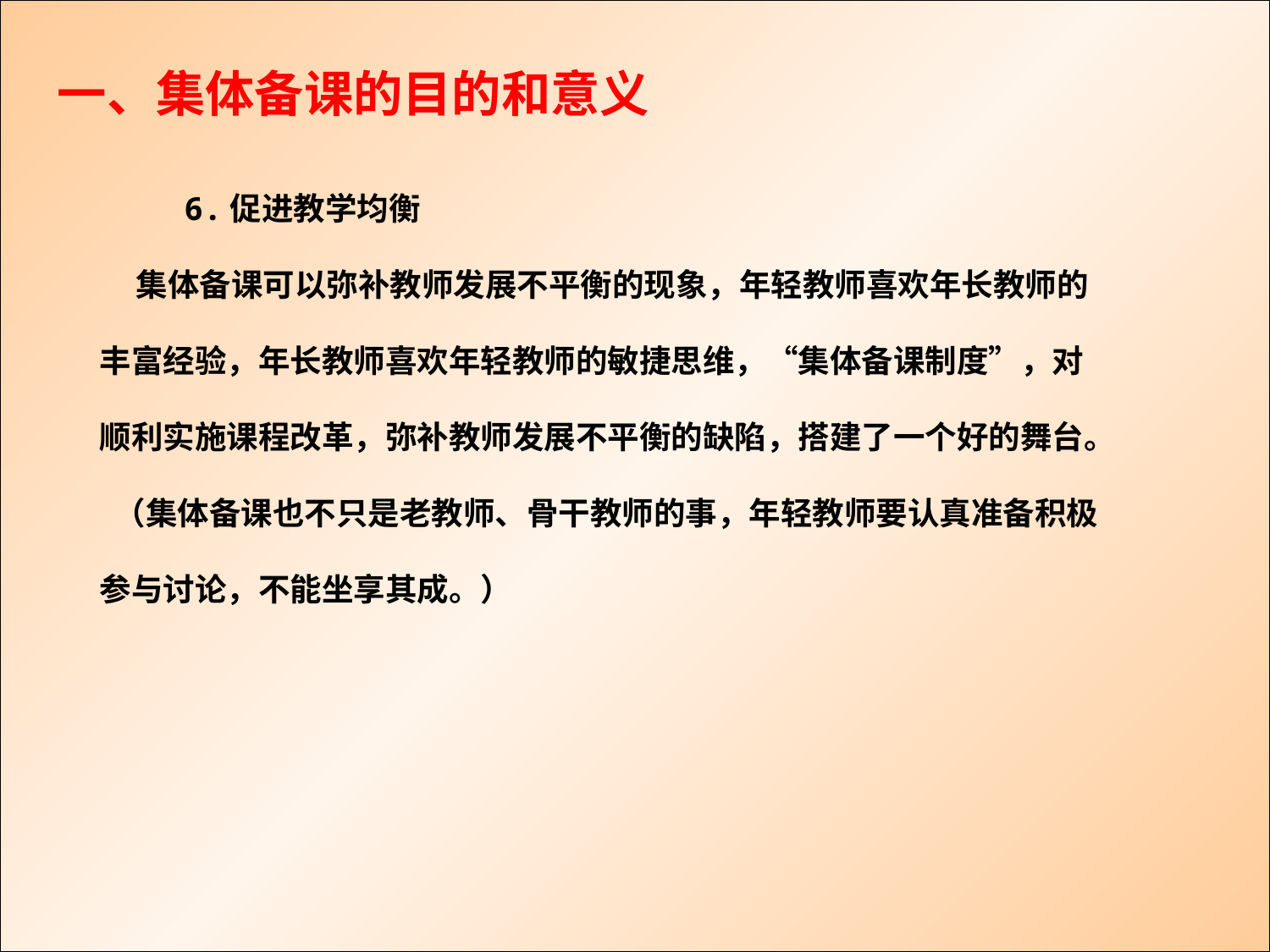

一、集体备课的目的和意义
    6.促进教学均衡
    集体备课可以弥补教师发展不平衡的现象，年轻教师喜欢年长教师的丰富经验，年长教师喜欢年轻教师的敏捷思维，“集体备课制度”，对顺利实施课程改革，弥补教师发展不平衡的缺陷，搭建了一个好的舞台。  （集体备课也不只是老教师、骨干教师的事，年轻教师要认真准备积极参与讨论，不能坐享其成。）